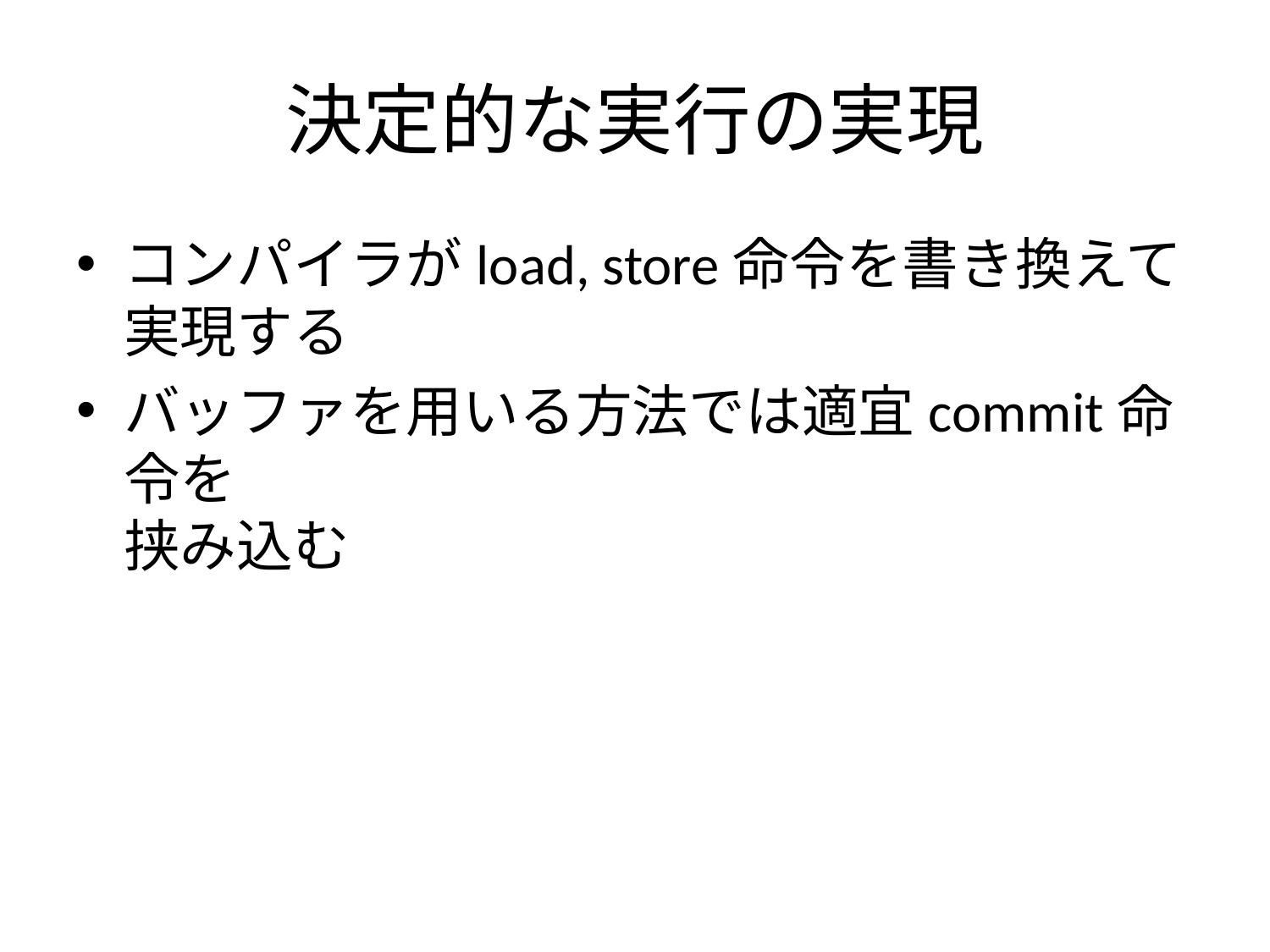

# 決定的な実行の実現
コンパイラがload, store命令を書き換えて
実現する
バッファを用いる方法では適宜commit命令を
挟み込む